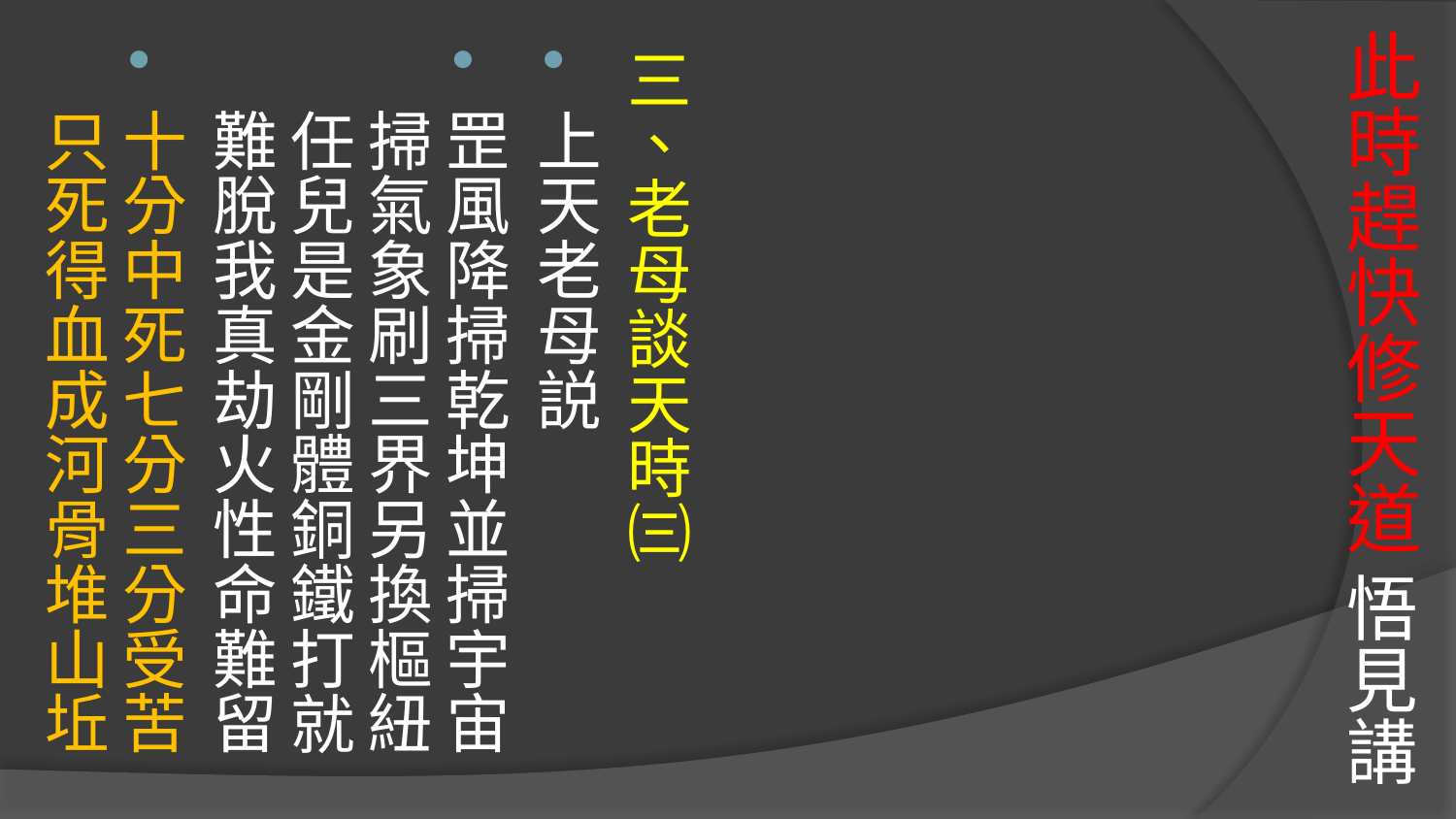

# 此時趕快修天道 悟見講
三、老母談天時㈢
上天老母説
罡風降掃乾坤並掃宇宙 
掃氣象刷三界另換樞紐
任兒是金剛體銅鐵打就
難脫我真劫火性命難留
十分中死七分三分受苦 
只死得血成河骨堆山坵